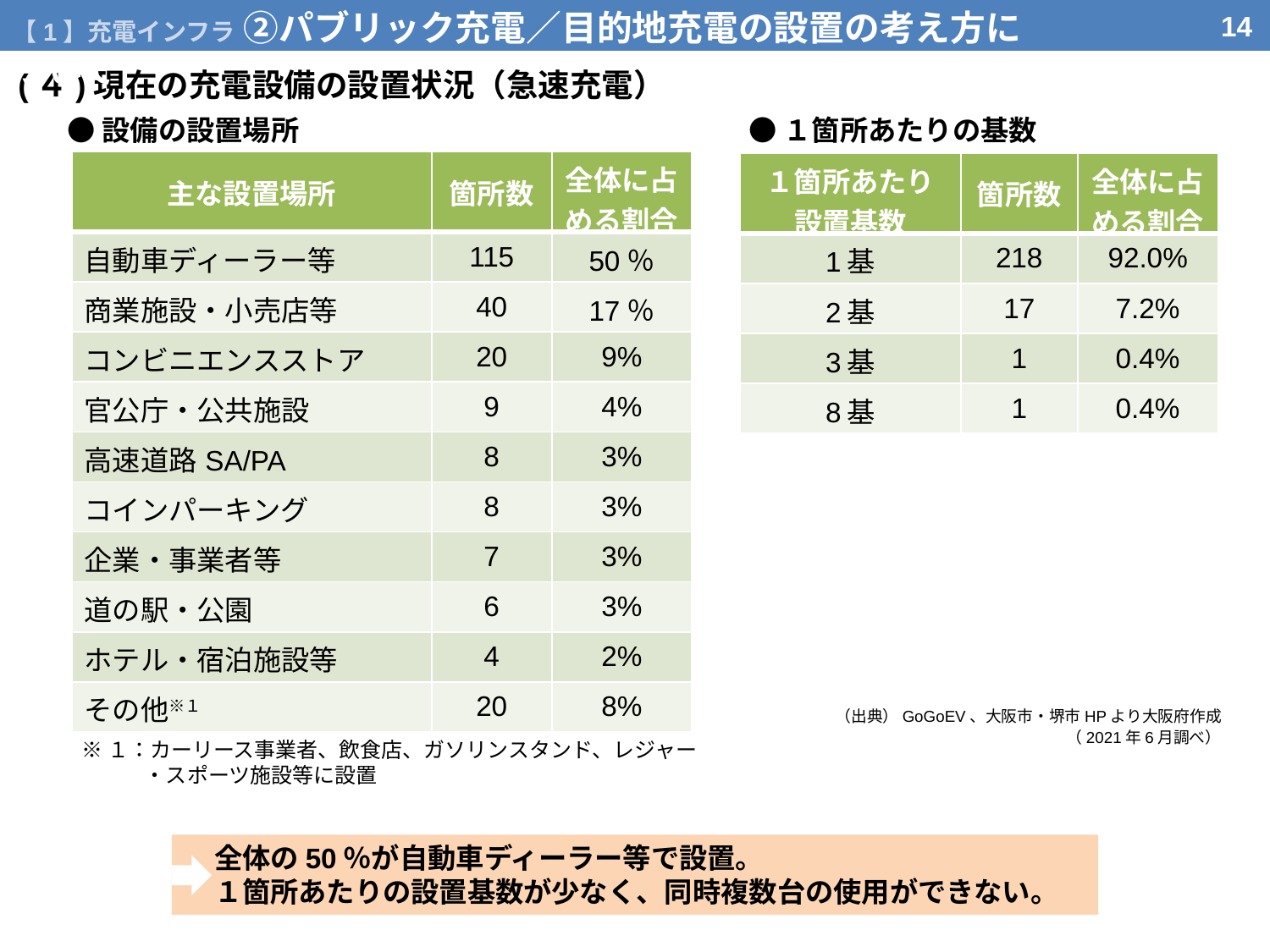

【1】充電インフラ ②パブリック充電／目的地充電の設置の考え方について
14
(４)現在の充電設備の設置状況（急速充電）
●設備の設置場所
●１箇所あたりの基数
| 主な設置場所 | 箇所数 | 全体に占める割合 |
| --- | --- | --- |
| 自動車ディーラー等 | 115 | 50％ |
| 商業施設・小売店等 | 40 | 17％ |
| コンビニエンスストア | 20 | 9% |
| 官公庁・公共施設 | 9 | 4% |
| 高速道路SA/PA | 8 | 3% |
| コインパーキング | 8 | 3% |
| 企業・事業者等 | 7 | 3% |
| 道の駅・公園 | 6 | 3% |
| ホテル・宿泊施設等 | 4 | 2% |
| その他※１ | 20 | 8% |
| １箇所あたり 設置基数 | 箇所数 | 全体に占める割合 |
| --- | --- | --- |
| 1基 | 218 | 92.0% |
| 2基 | 17 | 7.2% |
| 3基 | 1 | 0.4% |
| 8基 | 1 | 0.4% |
（出典）GoGoEV、大阪市・堺市HPより大阪府作成
（2021年6月調べ）

※１：カーリース事業者、飲食店、ガソリンスタンド、レジャー
　　　・スポーツ施設等に設置
全体の50％が自動車ディーラー等で設置。
１箇所あたりの設置基数が少なく、同時複数台の使用ができない。